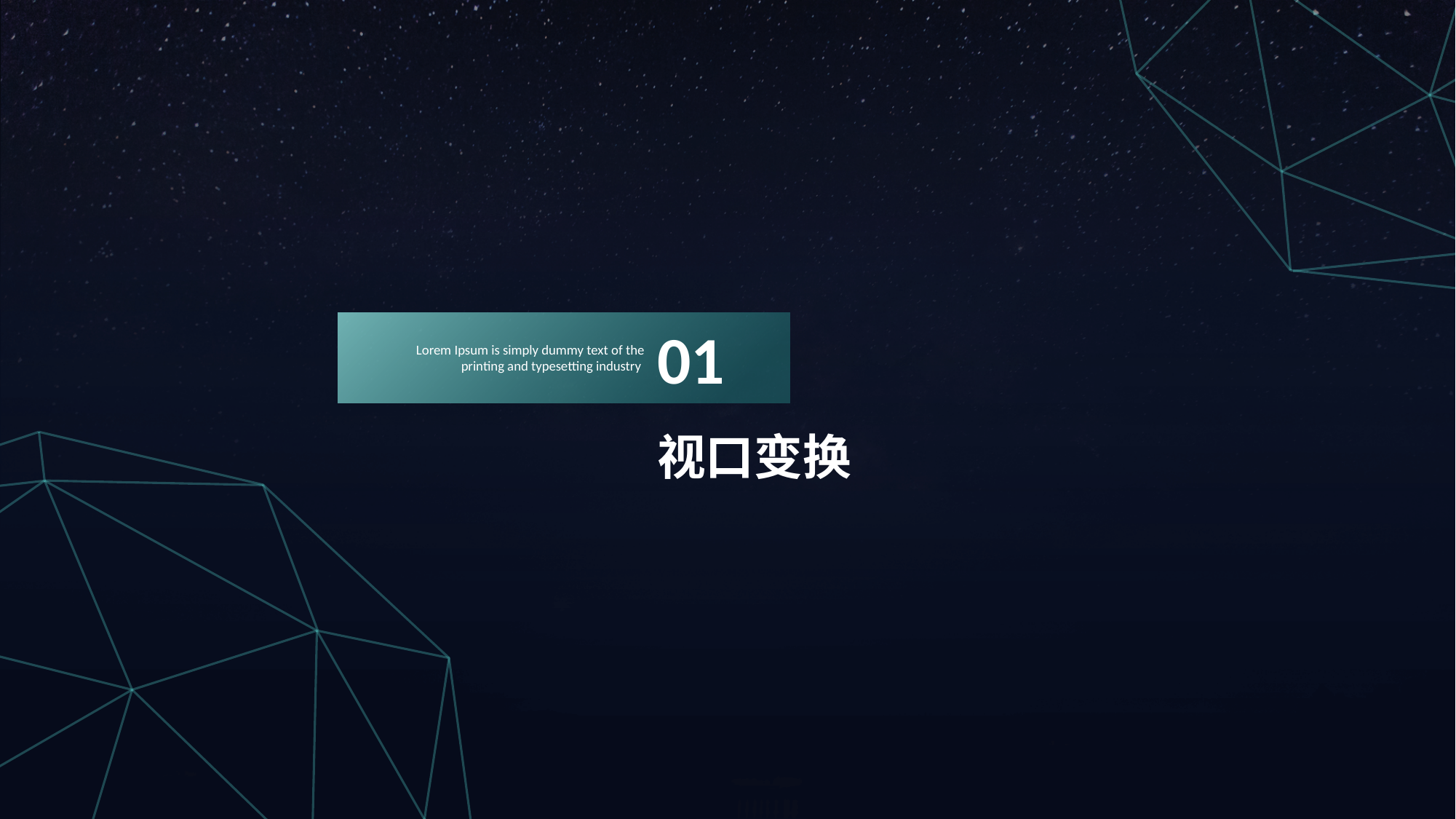

01

Lorem Ipsum is simply dummy text of the printing and typesetting industry
视口变换